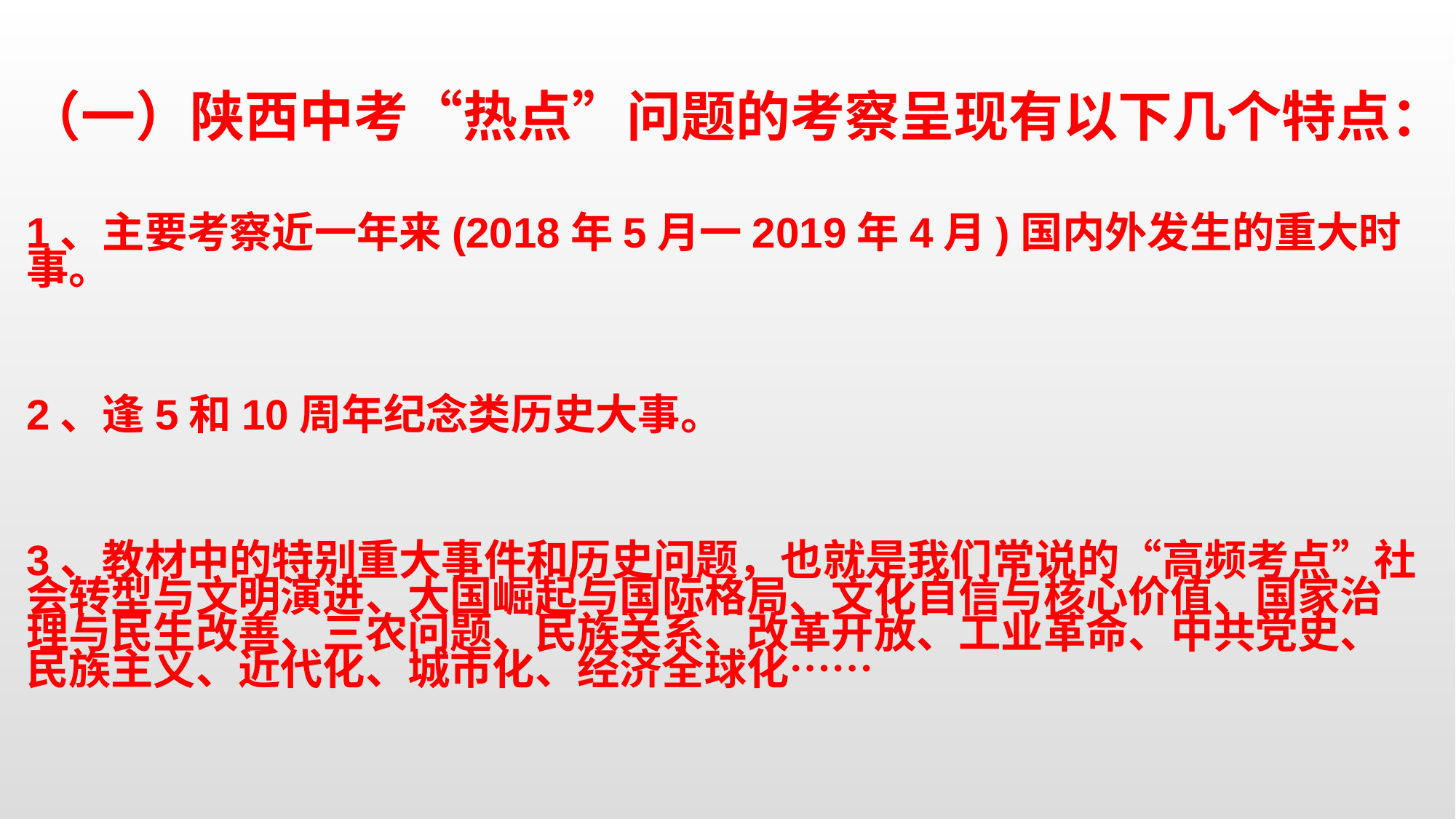

（一）陕西中考“热点”问题的考察呈现有以下几个特点：

1、主要考察近一年来(2018年5月一2019年4月)国内外发生的重大时事。

2、逢5和10周年纪念类历史大事。

3、教材中的特别重大事件和历史问题，也就是我们常说的“高频考点”社会转型与文明演进、大国崛起与国际格局、文化自信与核心价值、国家治理与民生改善、三农问题、民族关系、改革开放、工业革命、中共党史、民族主义、近代化、城市化、经济全球化……